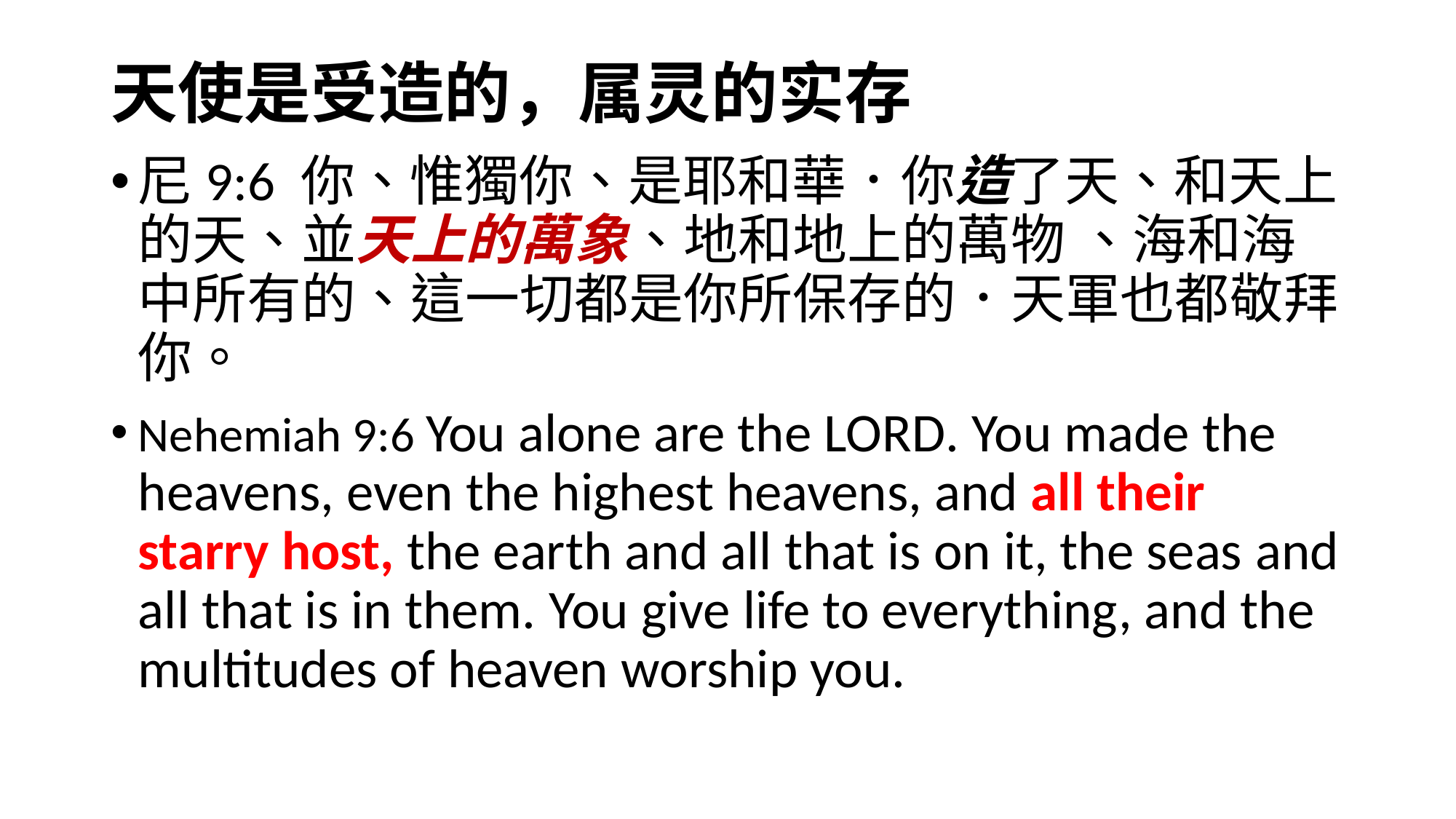

# 天使是受造的，属灵的实存
尼9:6 你、惟獨你、是耶和華．你造了天、和天上的天、並天上的萬象、地和地上的萬物 、海和海中所有的、這一切都是你所保存的．天軍也都敬拜你。
Nehemiah 9:6 You alone are the Lord. You made the heavens, even the highest heavens, and all their starry host, the earth and all that is on it, the seas and all that is in them. You give life to everything, and the multitudes of heaven worship you.